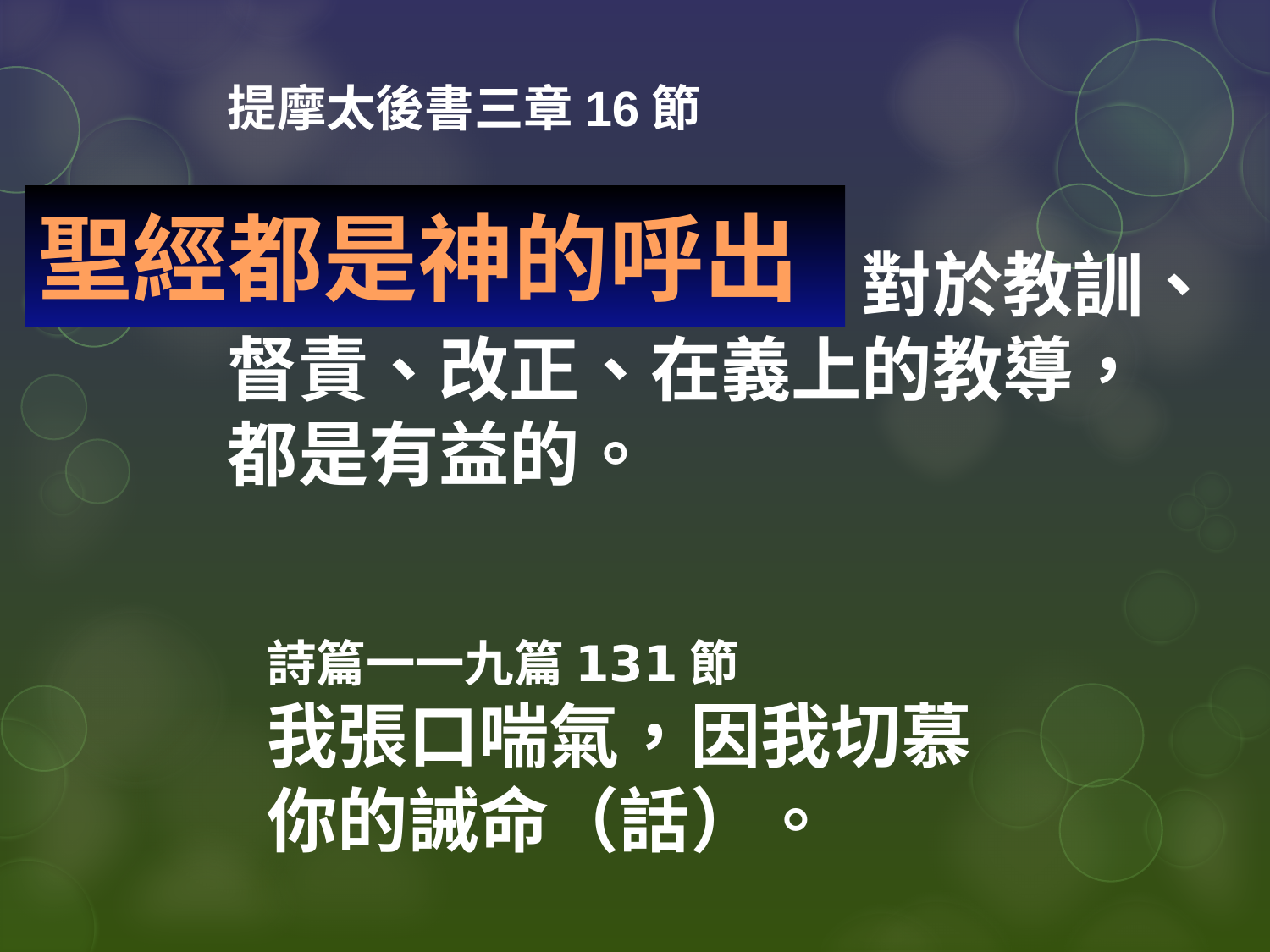

提摩太後書三章16節

聖經都是神的呼出，對於教訓、督責、改正、在義上的教導，都是有益的。
# 聖經都是神的呼出
詩篇一一九篇131節
我張口喘氣，因我切慕你的誡命（話）。